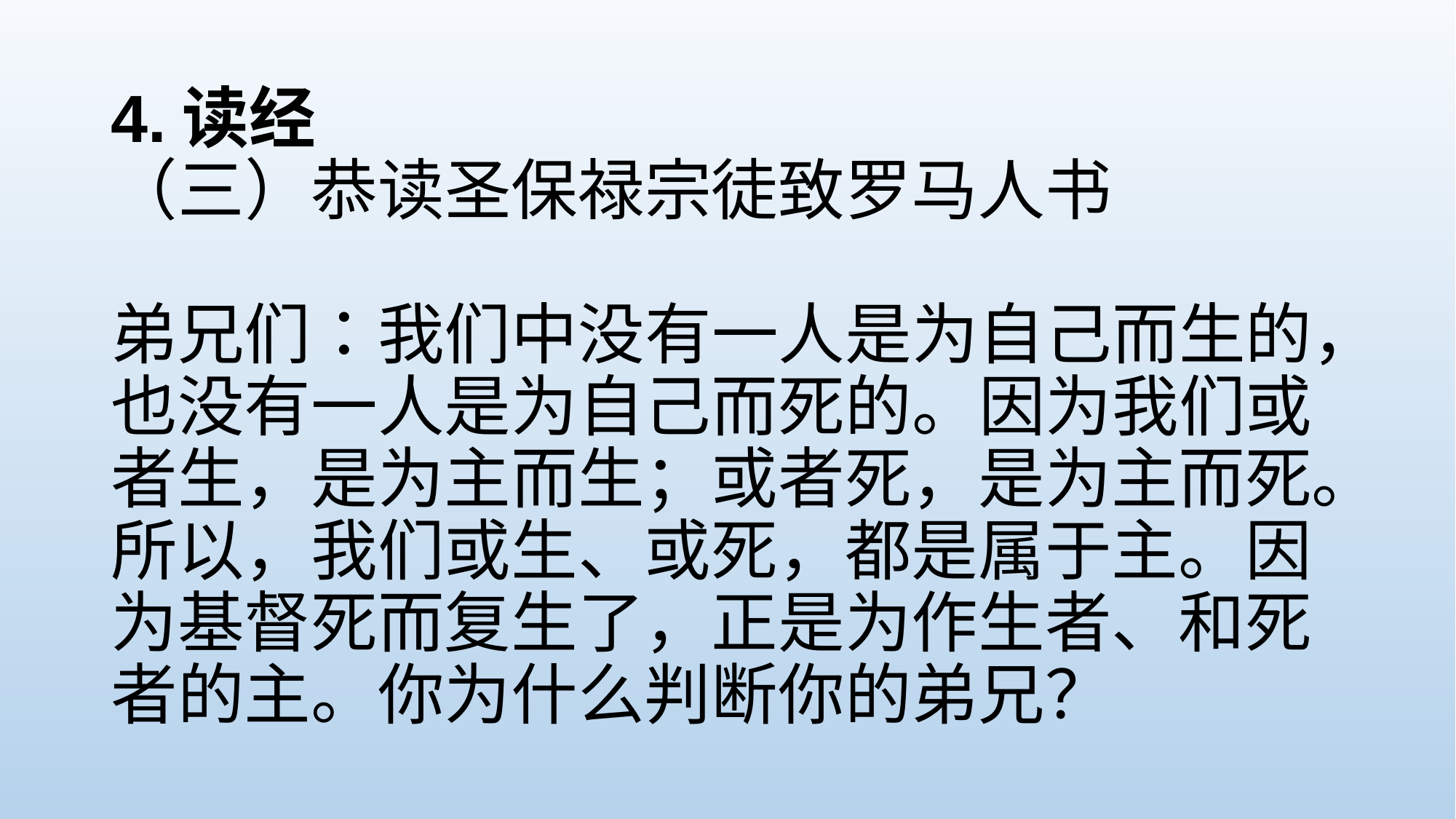

# 4.读经 （三）恭读圣保禄宗徒致罗马人书 弟兄们：我们中没有一人是为自己而生的，也没有一人是为自己而死的。因为我们或者生，是为主而生；或者死，是为主而死。所以，我们或生、或死，都是属于主。因为基督死而复生了，正是为作生者、和死者的主。你为什么判断你的弟兄？